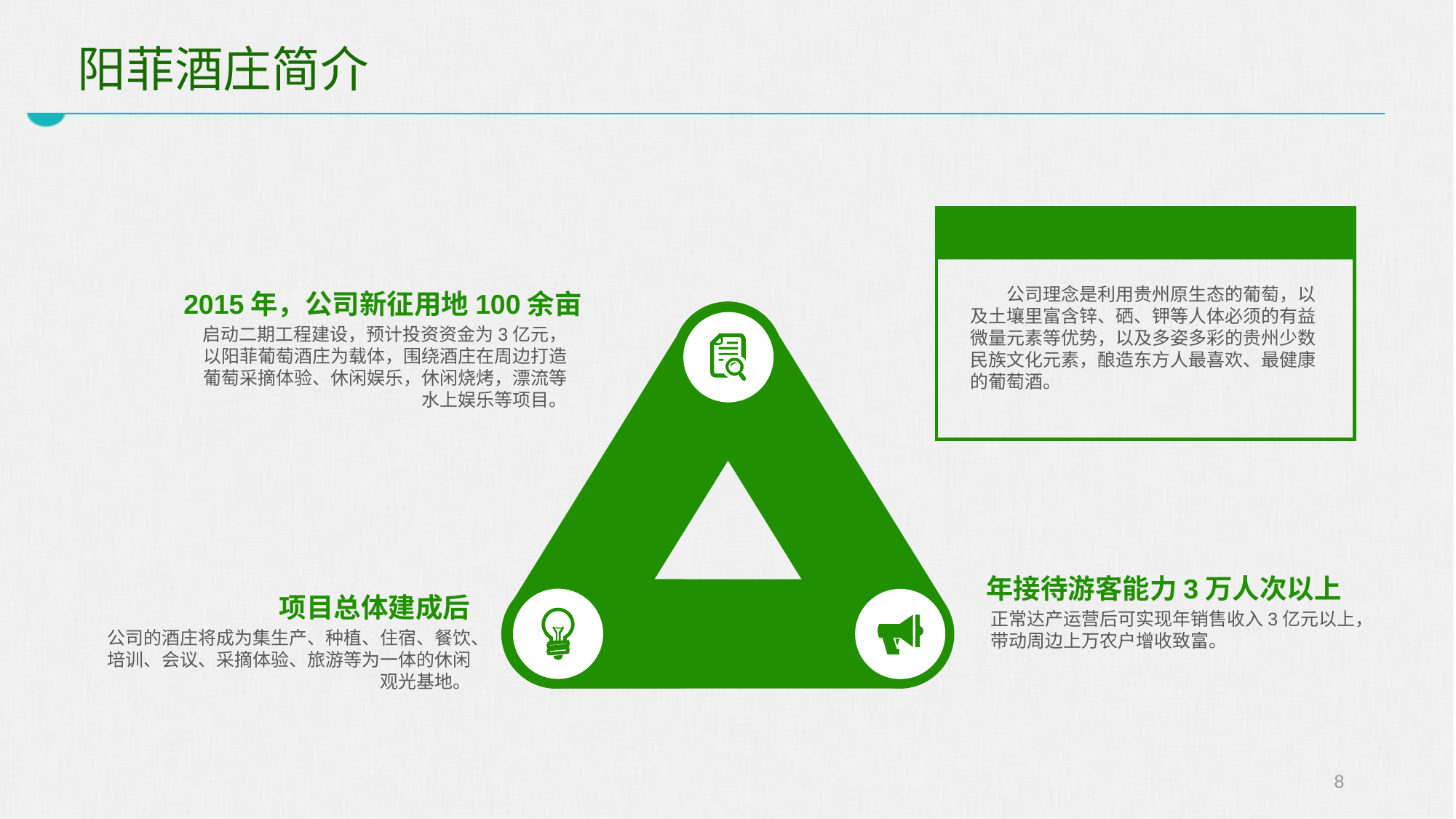

# 阳菲酒庄简介

        公司理念是利用贵州原生态的葡萄，以及土壤里富含锌、硒、钾等人体必须的有益微量元素等优势，以及多姿多彩的贵州少数民族文化元素，酿造东方人最喜欢、最健康的葡萄酒。

2015年，公司新征用地100余亩
启动二期工程建设，预计投资资金为3亿元，以阳菲葡萄酒庄为载体，围绕酒庄在周边打造葡萄采摘体验、休闲娱乐，休闲烧烤，漂流等水上娱乐等项目。
年接待游客能力3万人次以上
正常达产运营后可实现年销售收入3亿元以上，带动周边上万农户增收致富。
项目总体建成后
公司的酒庄将成为集生产、种植、住宿、餐饮、培训、会议、采摘体验、旅游等为一体的休闲观光基地。
8